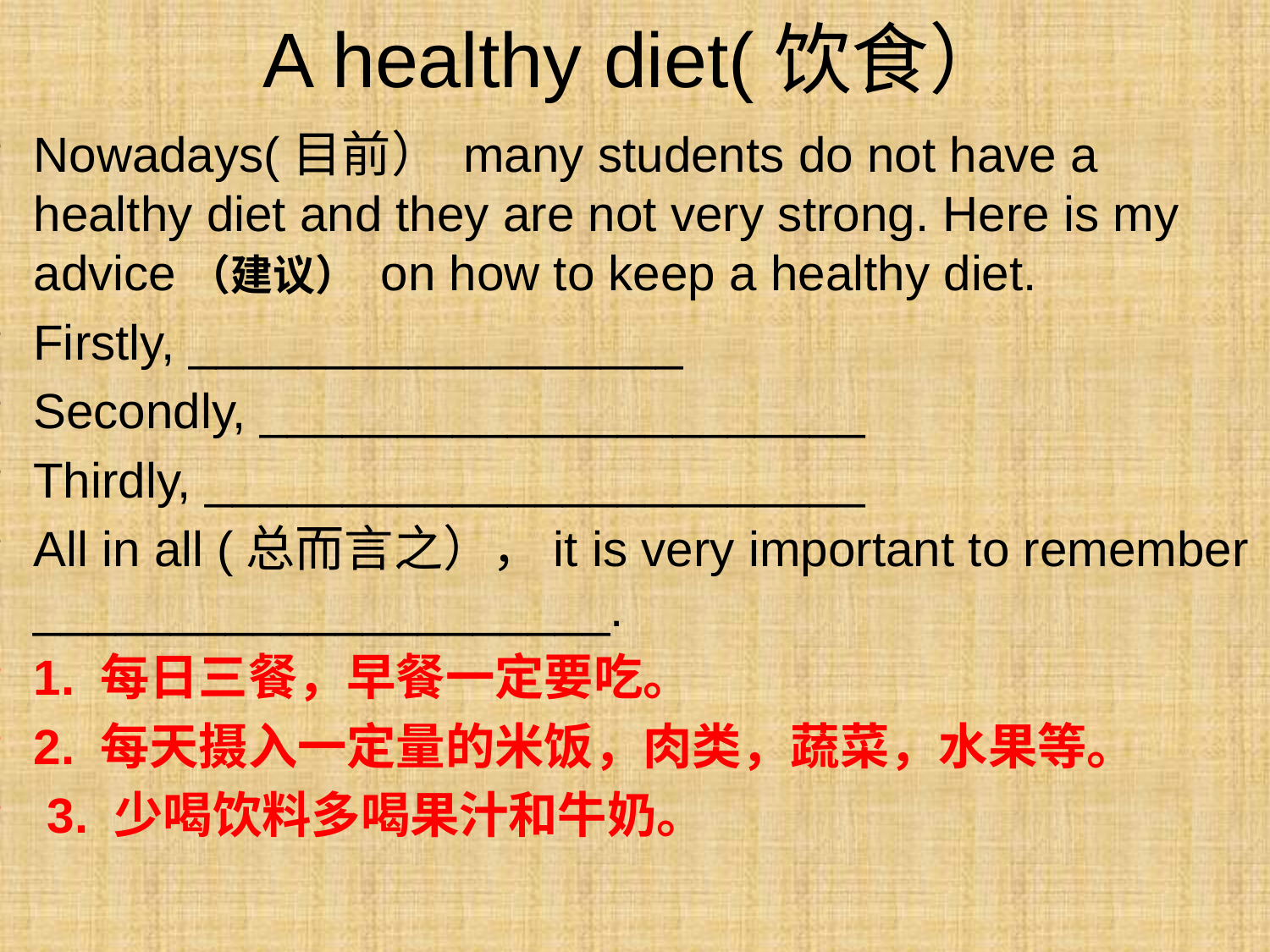

# A healthy diet(饮食）
Nowadays(目前） many students do not have a healthy diet and they are not very strong. Here is my advice（建议） on how to keep a healthy diet.
Firstly, __________________
Secondly, ______________________
Thirdly, ________________________
All in all (总而言之），it is very important to remember _____________________.
1. 每日三餐，早餐一定要吃。
2. 每天摄入一定量的米饭，肉类，蔬菜，水果等。
 3. 少喝饮料多喝果汁和牛奶。